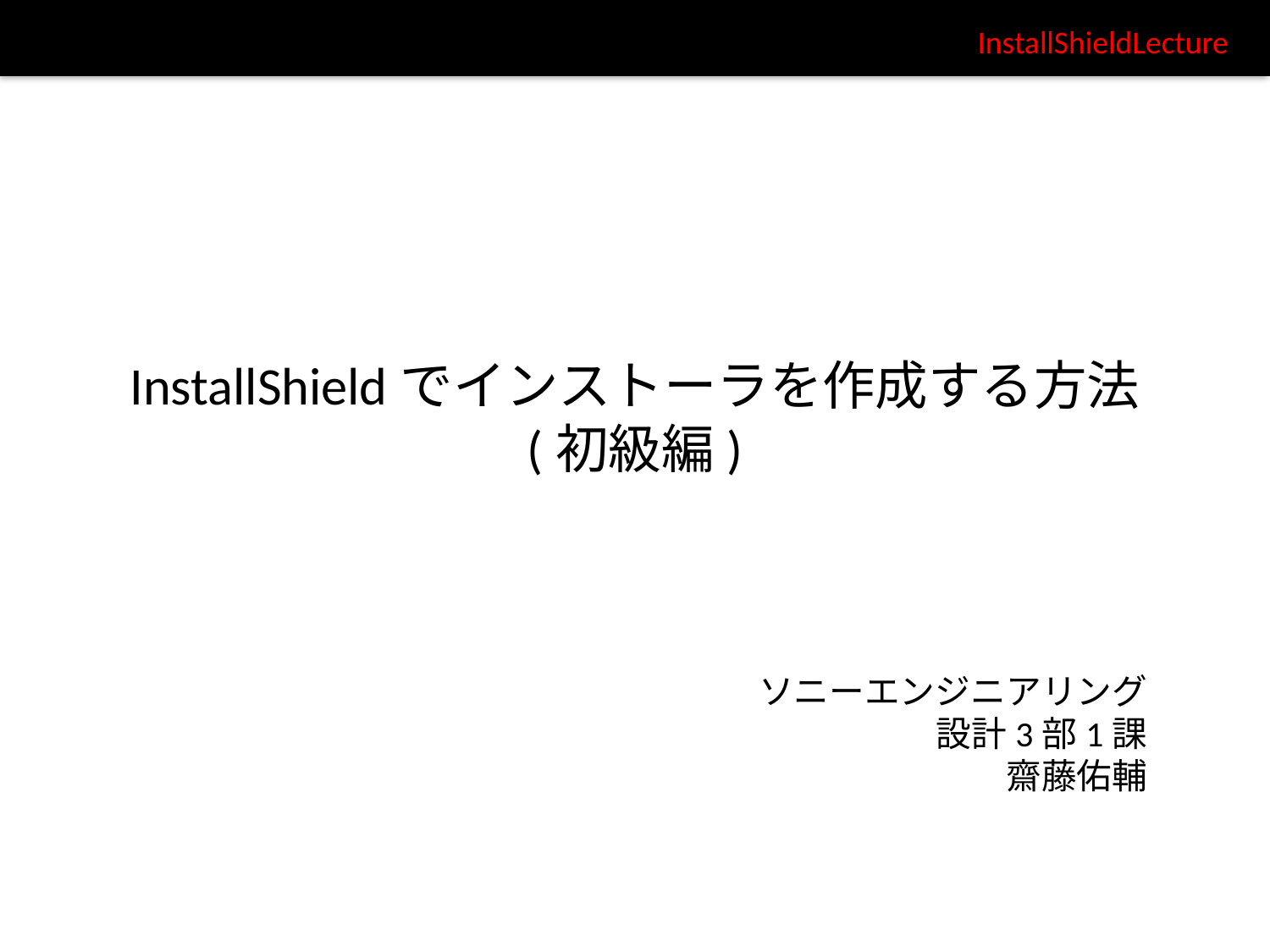

InstallShieldLecture
InstallShieldでインストーラを作成する方法
(初級編)

ソニーエンジニアリング
設計3部1課
齋藤佑輔